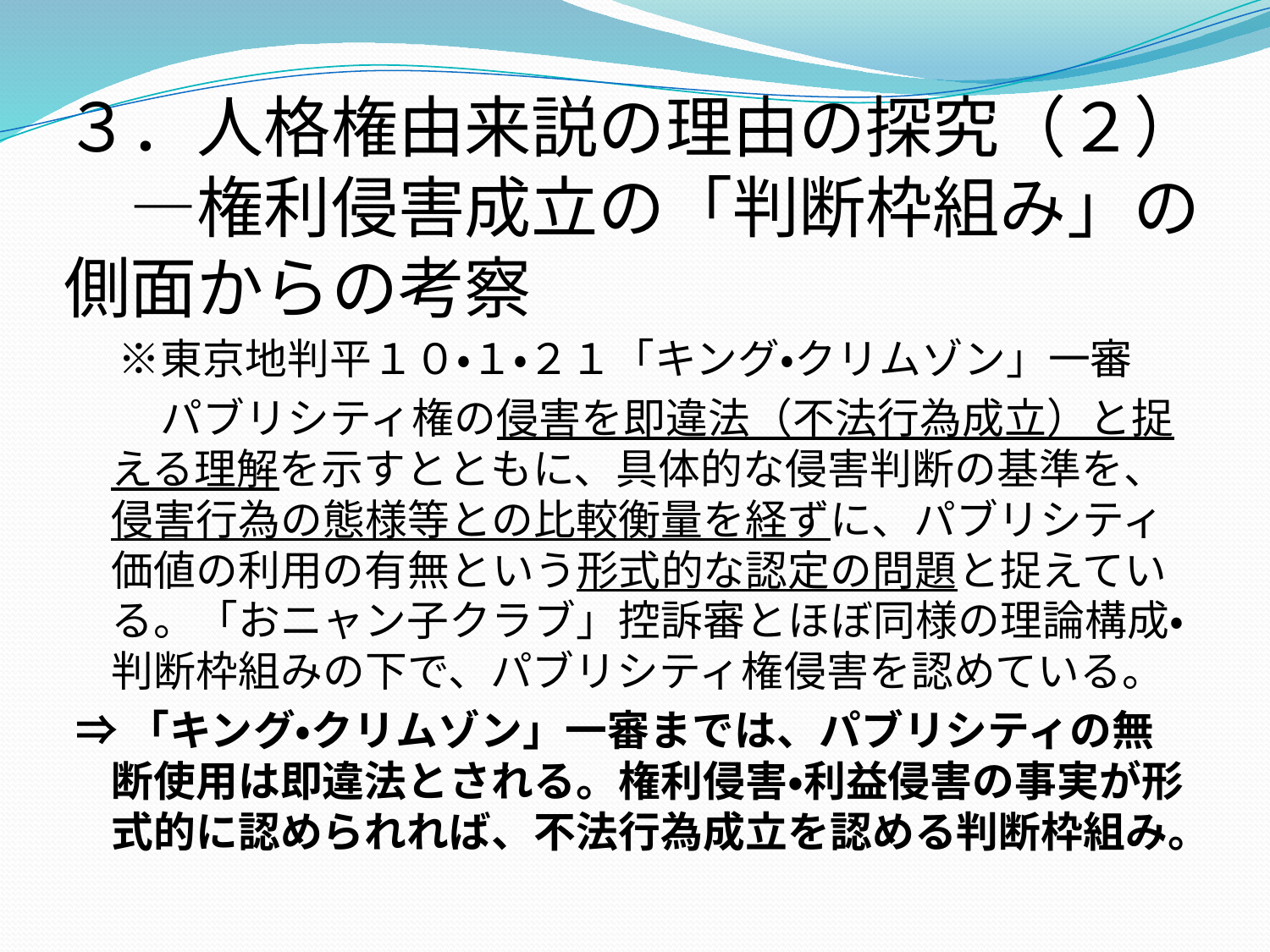

# ３．人格権由来説の理由の探究（２） 　―権利侵害成立の「判断枠組み」の側面からの考察
　※東京地判平１０・１・２１「キング・クリムゾン」一審
　　パブリシティ権の侵害を即違法（不法行為成立）と捉える理解を示すとともに、具体的な侵害判断の基準を、侵害行為の態様等との比較衡量を経ずに、パブリシティ価値の利用の有無という形式的な認定の問題と捉えている。「おニャン子クラブ」控訴審とほぼ同様の理論構成・判断枠組みの下で、パブリシティ権侵害を認めている。
⇒「キング・クリムゾン」一審までは、パブリシティの無断使用は即違法とされる。権利侵害・利益侵害の事実が形式的に認められれば、不法行為成立を認める判断枠組み。